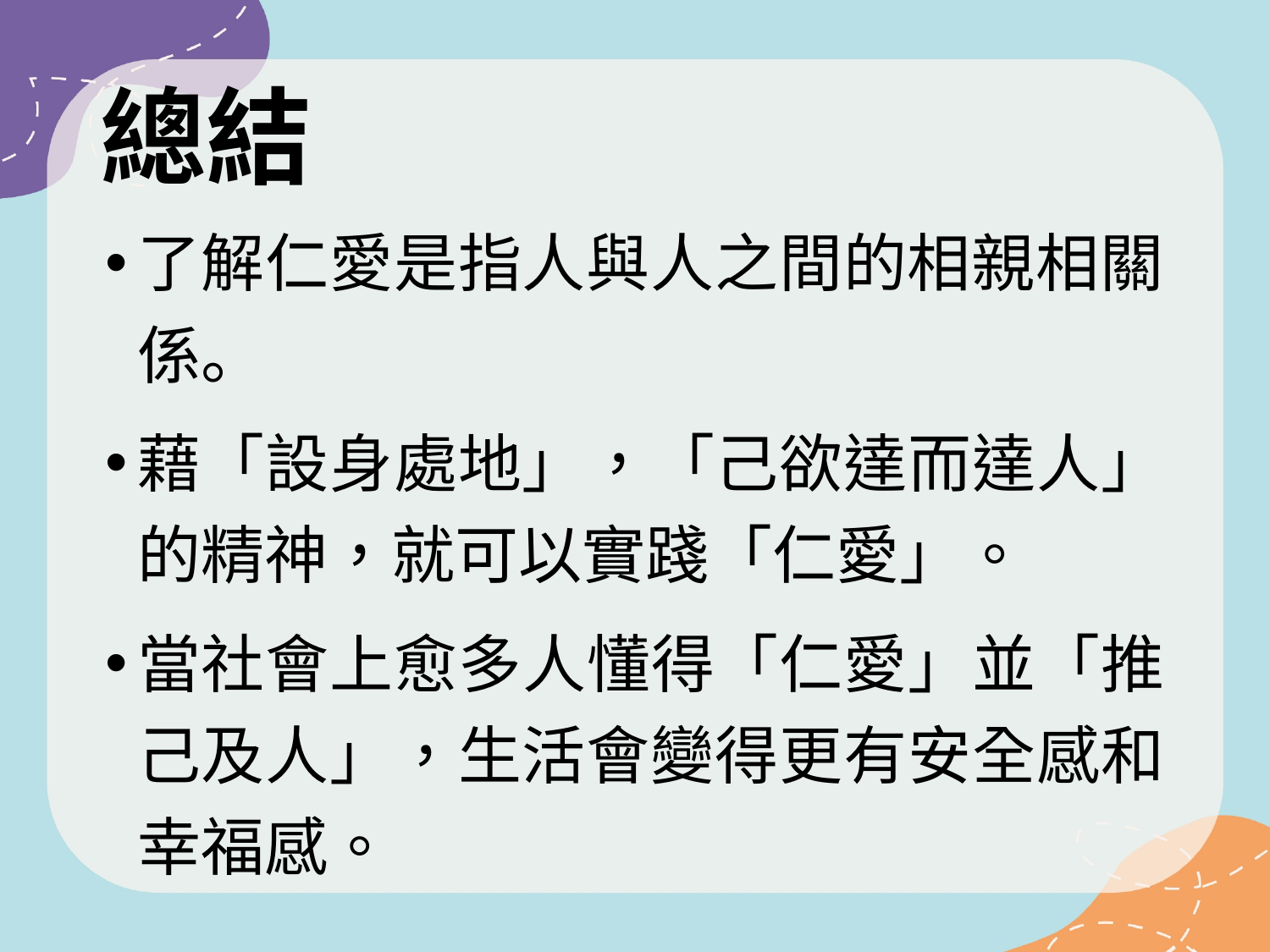

# 總結
了解仁愛是指人與人之間的相親相關係。
藉「設身處地」，「己欲達而達人」的精神，就可以實踐「仁愛」。
當社會上愈多人懂得「仁愛」並「推己及人」，生活會變得更有安全感和幸福感。